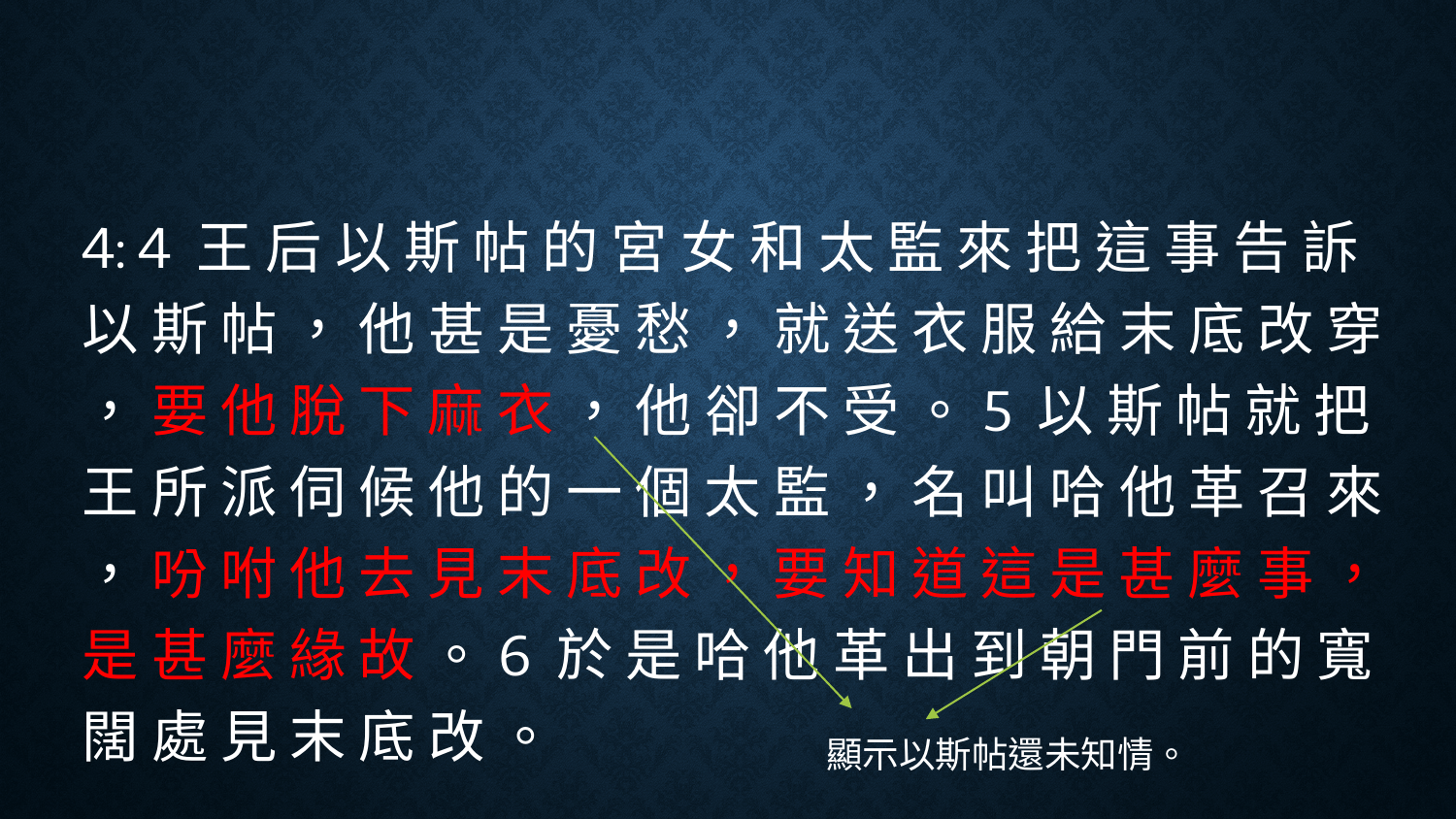

#
4: 4 王 后 以 斯 帖 的 宮 女 和 太 監 來 把 這 事 告 訴 以 斯 帖 ， 他 甚 是 憂 愁 ， 就 送 衣 服 給 末 底 改 穿 ， 要 他 脫 下 麻 衣 ， 他 卻 不 受 。5 以 斯 帖 就 把 王 所 派 伺 候 他 的 一 個 太 監 ， 名 叫 哈 他 革 召 來 ， 吩 咐 他 去 見 末 底 改 ， 要 知 道 這 是 甚 麼 事 ， 是 甚 麼 緣 故 。6 於 是 哈 他 革 出 到 朝 門 前 的 寬 闊 處 見 末 底 改 。
顯示以斯帖還未知情。